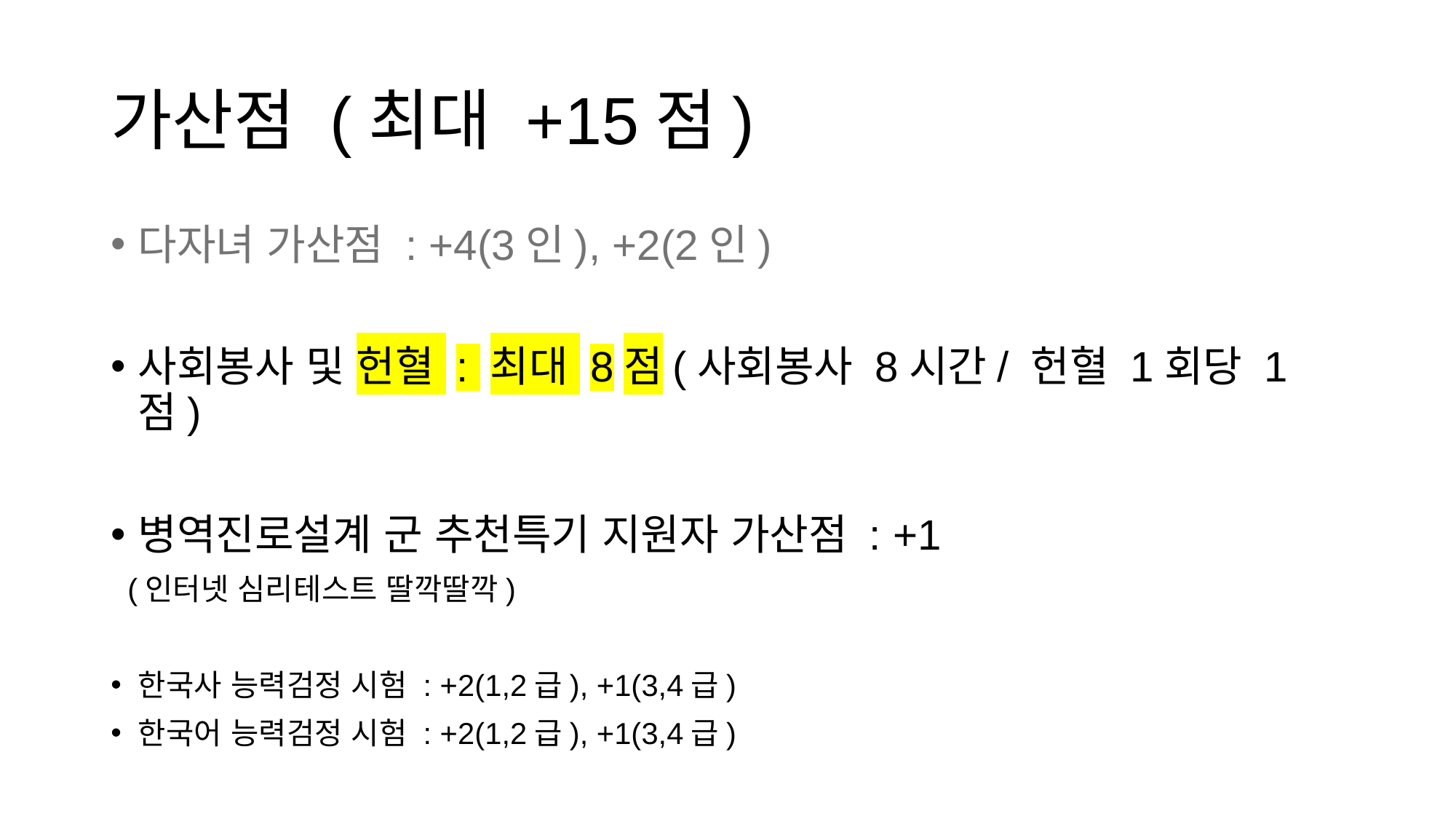

# 가산점 (최대 +15점)
다자녀 가산점 : +4(3인), +2(2인)

사회봉사 및 헌혈 : 최대 8점(사회봉사 8시간/ 헌혈 1회당 1점)

병역진로설계 군 추천특기 지원자 가산점 : +1
  (인터넷 심리테스트 딸깍딸깍)

한국사 능력검정 시험 : +2(1,2급), +1(3,4급)
한국어 능력검정 시험 : +2(1,2급), +1(3,4급)